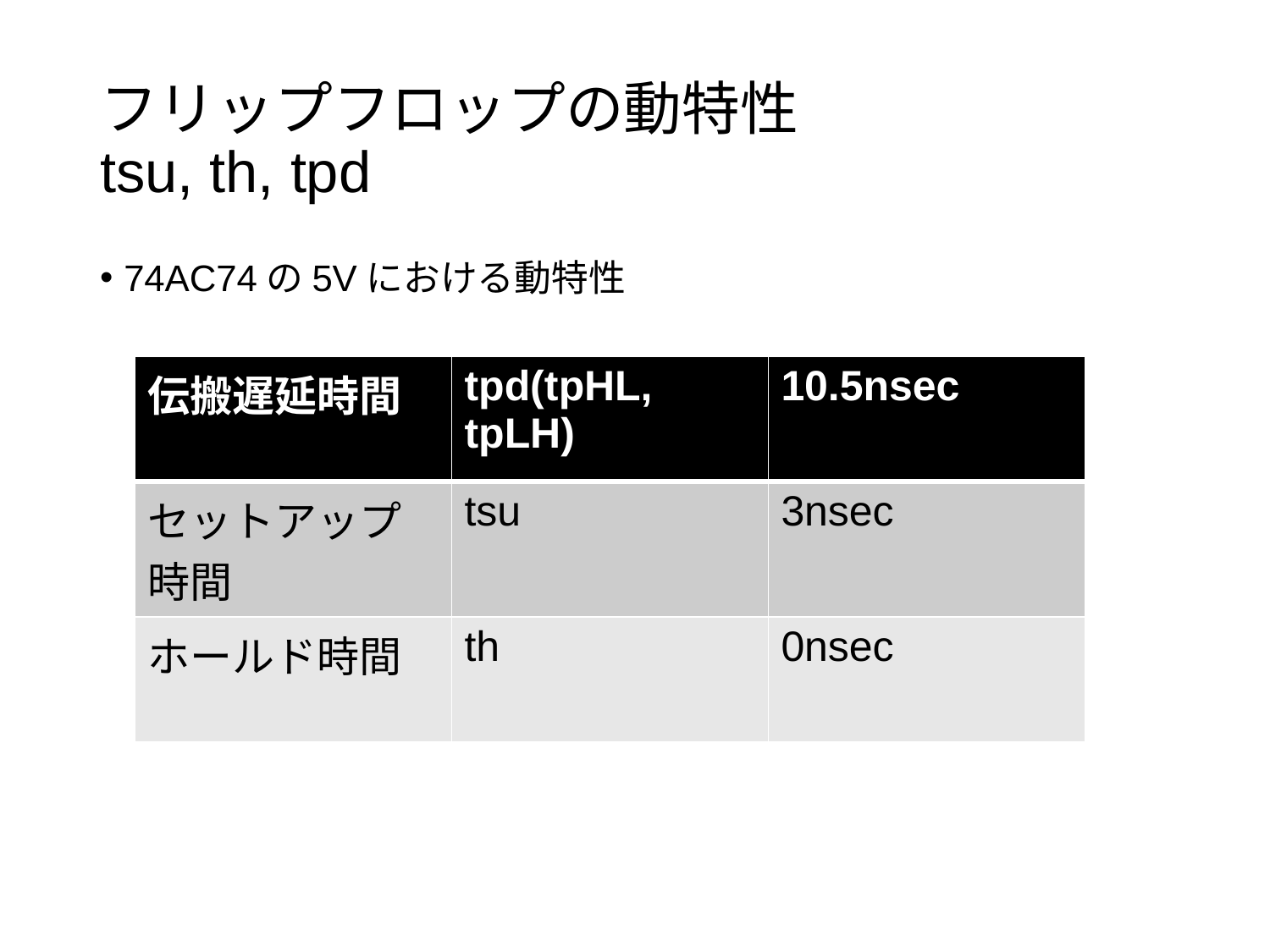

# フリップフロップの動特性 tsu, th, tpd
74AC74の5Vにおける動特性

| 伝搬遅延時間 | tpd(tpHL, tpLH) | 10.5nsec |
| --- | --- | --- |
| セットアップ時間 | tsu | 3nsec |
| ホールド時間 | th | 0nsec |